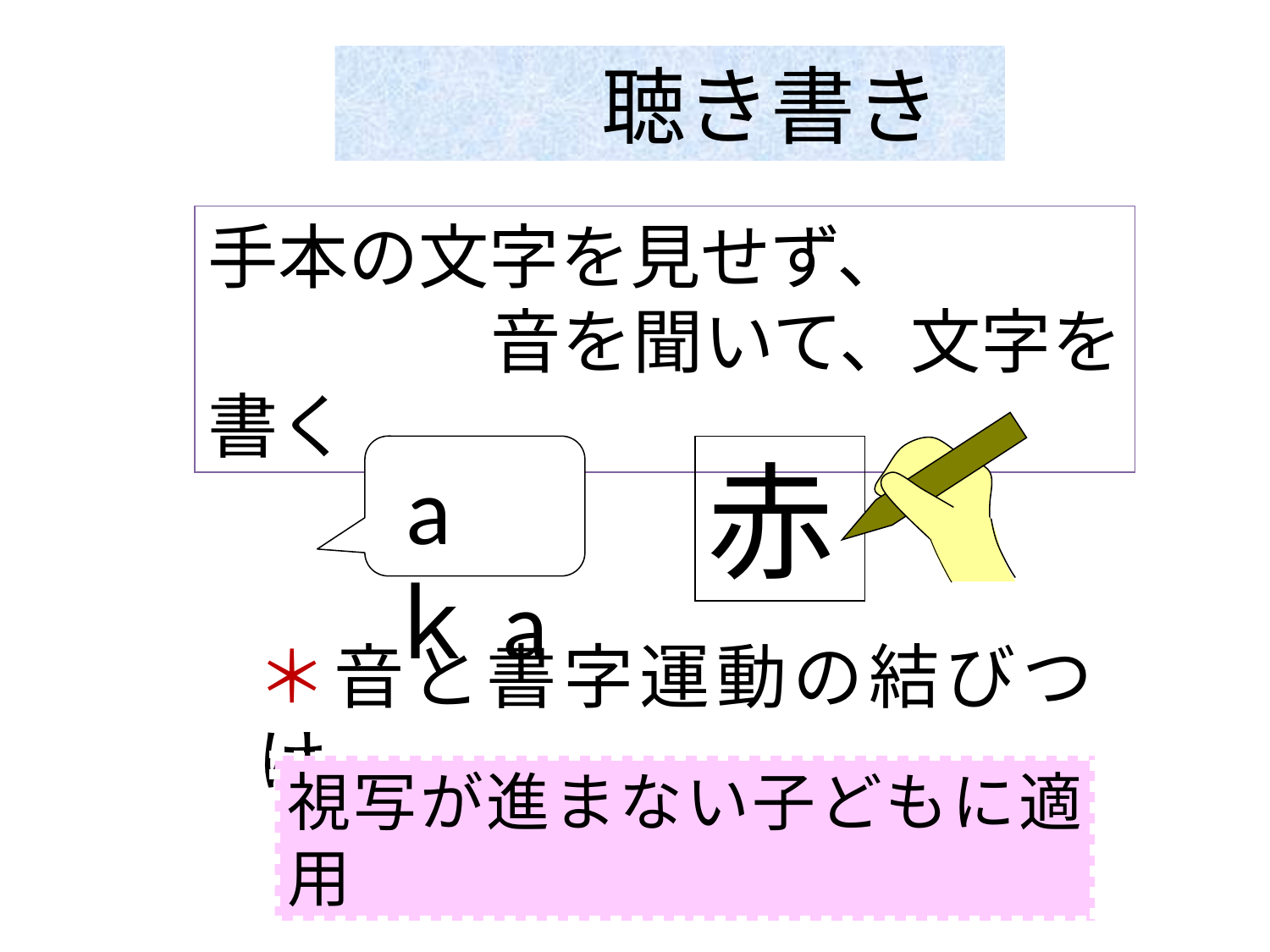

聴き書き
手本の文字を見せず、
　　　　音を聞いて、文字を書く
 aｋa
赤

＊音と書字運動の結びつけ
視写が進まない子どもに適用